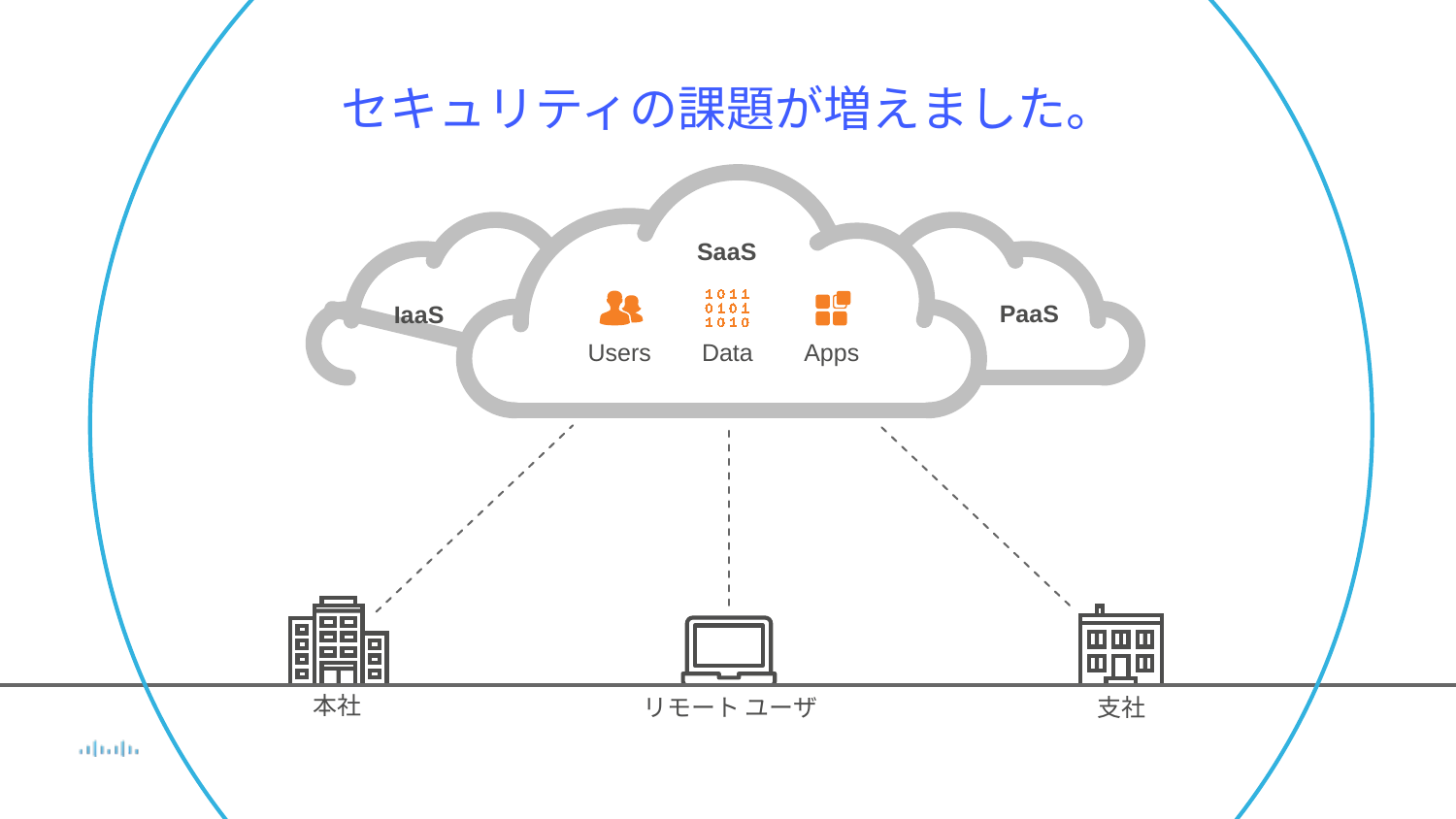

# セキュリティの課題が増えました。

SaaS

Users
Data
Apps

IaaS

PaaS

本社
リモート ユーザ
支社